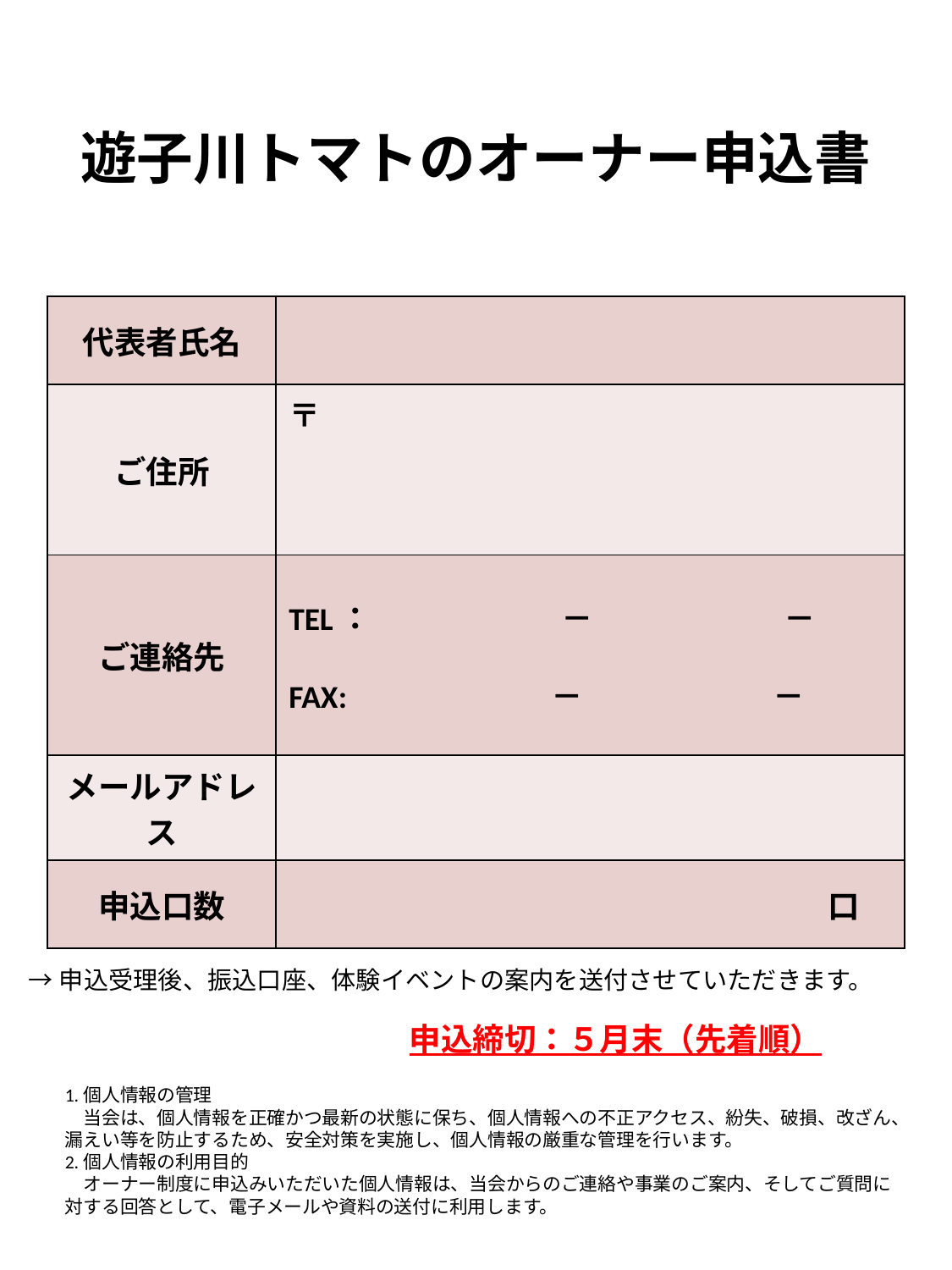

# 遊子川トマトのオーナー申込書
| 代表者氏名 |  |
| --- | --- |
| ご住所 | 〒 |
| ご連絡先 | TEL：　　　　　　－　　　　　　－ FAX:　　　　　　 －　　　　　　－ |
| メールアドレス |  |
| 申込口数 | 口 |
→申込受理後、振込口座、体験イベントの案内を送付させていただきます。

　　　　　　　　　　　　申込締切：５月末（先着順）
1.個人情報の管理
　当会は、個人情報を正確かつ最新の状態に保ち、個人情報への不正アクセス、紛失、破損、改ざん、漏えい等を防止するため、安全対策を実施し、個人情報の厳重な管理を行います。
2.個人情報の利用目的
　オーナー制度に申込みいただいた個人情報は、当会からのご連絡や事業のご案内、そしてご質問に対する回答として、電子メールや資料の送付に利用します。